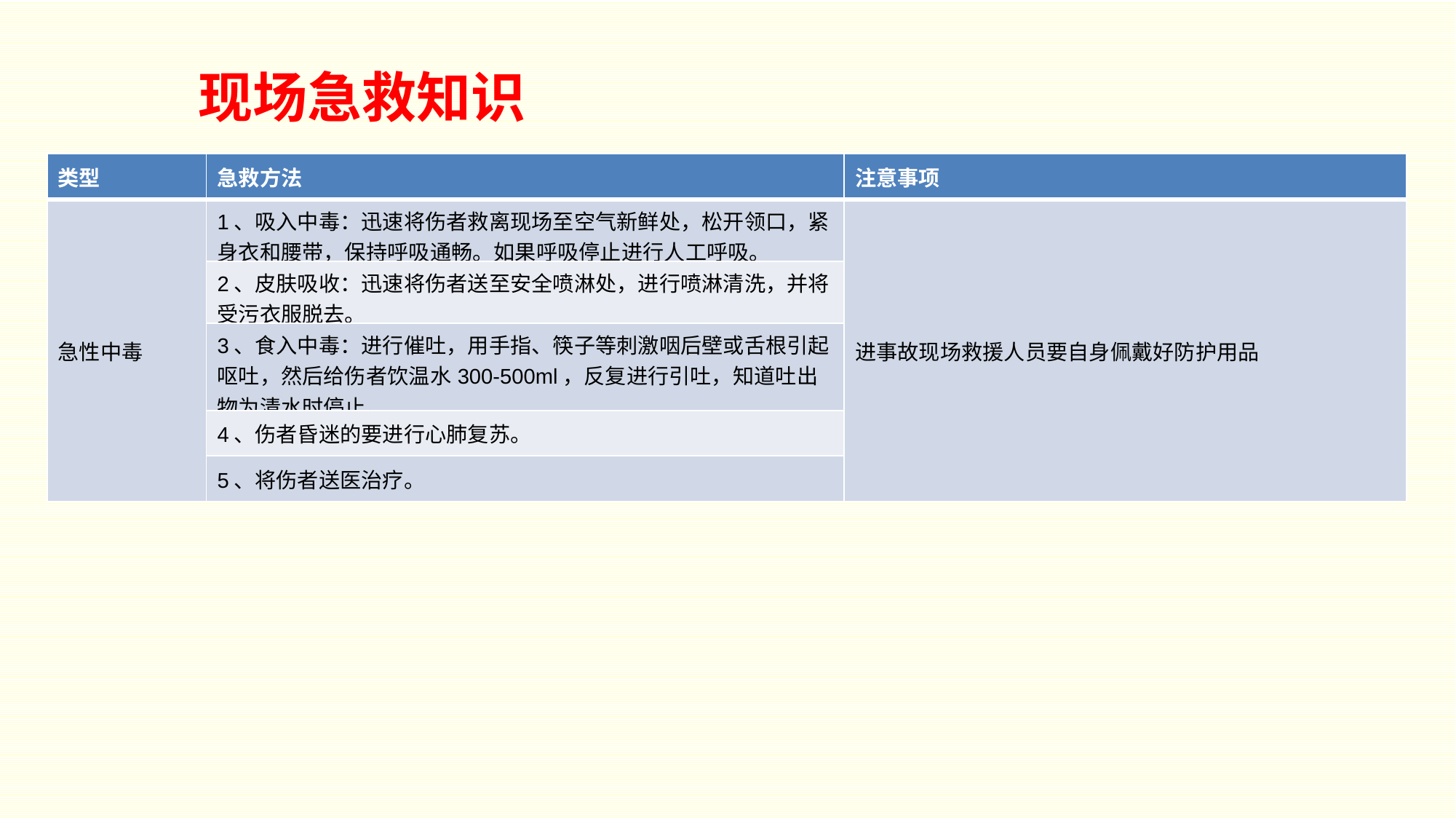

现场急救知识
| 类型 | 急救方法 | 注意事项 |
| --- | --- | --- |
| 急性中毒 | 1、吸入中毒：迅速将伤者救离现场至空气新鲜处，松开领口，紧身衣和腰带，保持呼吸通畅。如果呼吸停止进行人工呼吸。 | 进事故现场救援人员要自身佩戴好防护用品 |
|  | 2、皮肤吸收：迅速将伤者送至安全喷淋处，进行喷淋清洗，并将受污衣服脱去。 |  |
|  | 3、食入中毒：进行催吐，用手指、筷子等刺激咽后壁或舌根引起呕吐，然后给伤者饮温水300-500ml，反复进行引吐，知道吐出物为清水时停止。 |  |
|  | 4、伤者昏迷的要进行心肺复苏。 |  |
|  | 5、将伤者送医治疗。 |  |